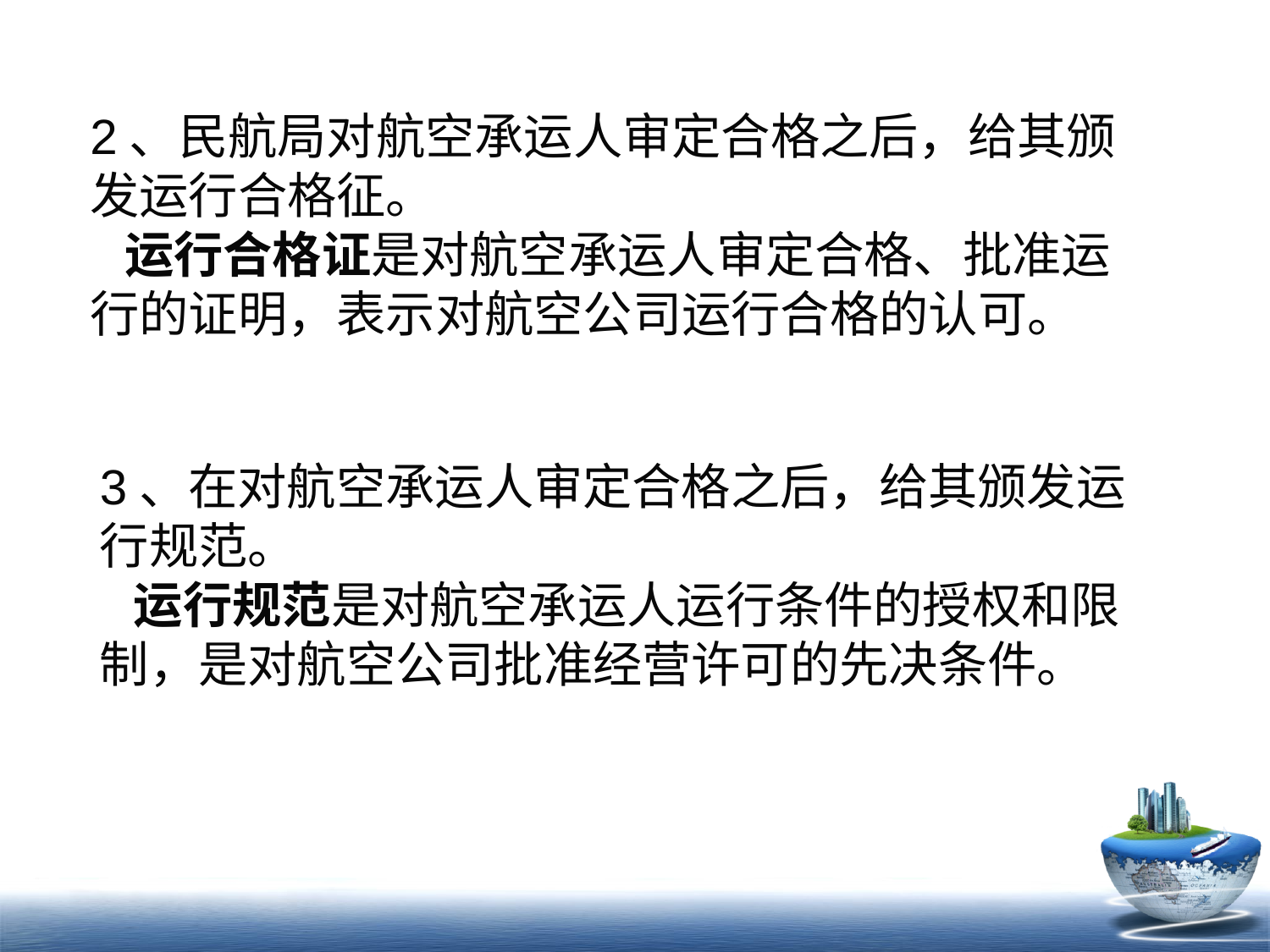

2、民航局对航空承运人审定合格之后，给其颁发运行合格征。
  运行合格证是对航空承运人审定合格、批准运行的证明，表示对航空公司运行合格的认可。
3、在对航空承运人审定合格之后，给其颁发运行规范。
  运行规范是对航空承运人运行条件的授权和限制，是对航空公司批准经营许可的先决条件。